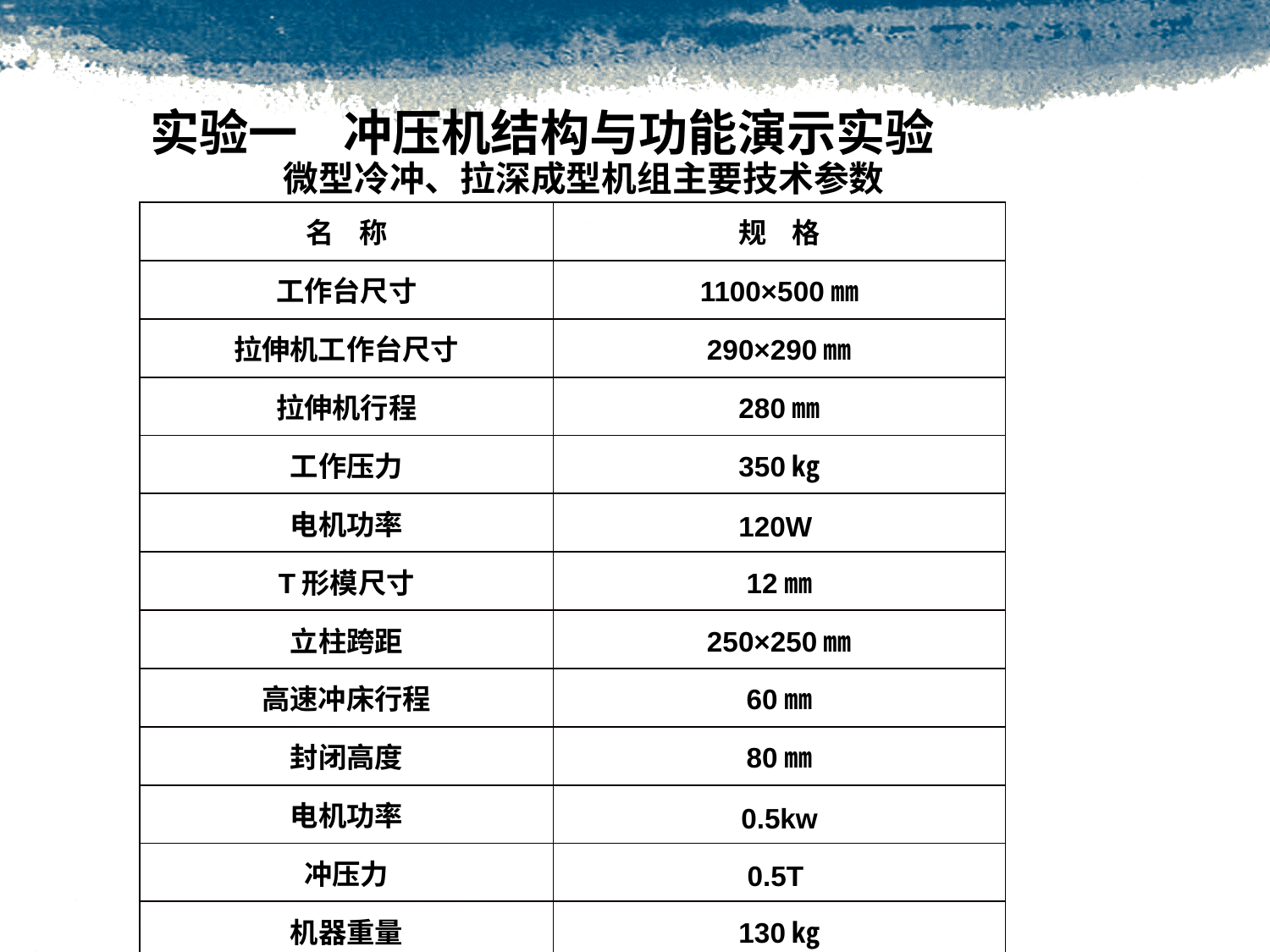

#
实验一    冲压机结构与功能演示实验
微型冷冲、拉深成型机组主要技术参数
| 名 称 | 规 格 |
| --- | --- |
| 工作台尺寸 | 1100×500㎜ |
| 拉伸机工作台尺寸 | 290×290㎜ |
| 拉伸机行程 | 280㎜ |
| 工作压力 | 350㎏ |
| 电机功率 | 120W |
| T形模尺寸 | 12㎜ |
| 立柱跨距 | 250×250㎜ |
| 高速冲床行程 | 60㎜ |
| 封闭高度 | 80㎜ |
| 电机功率 | 0.5kw |
| 冲压力 | 0.5T |
| 机器重量 | 130㎏ |
| 固定方式 | 移动式，可止动脚轮。 |